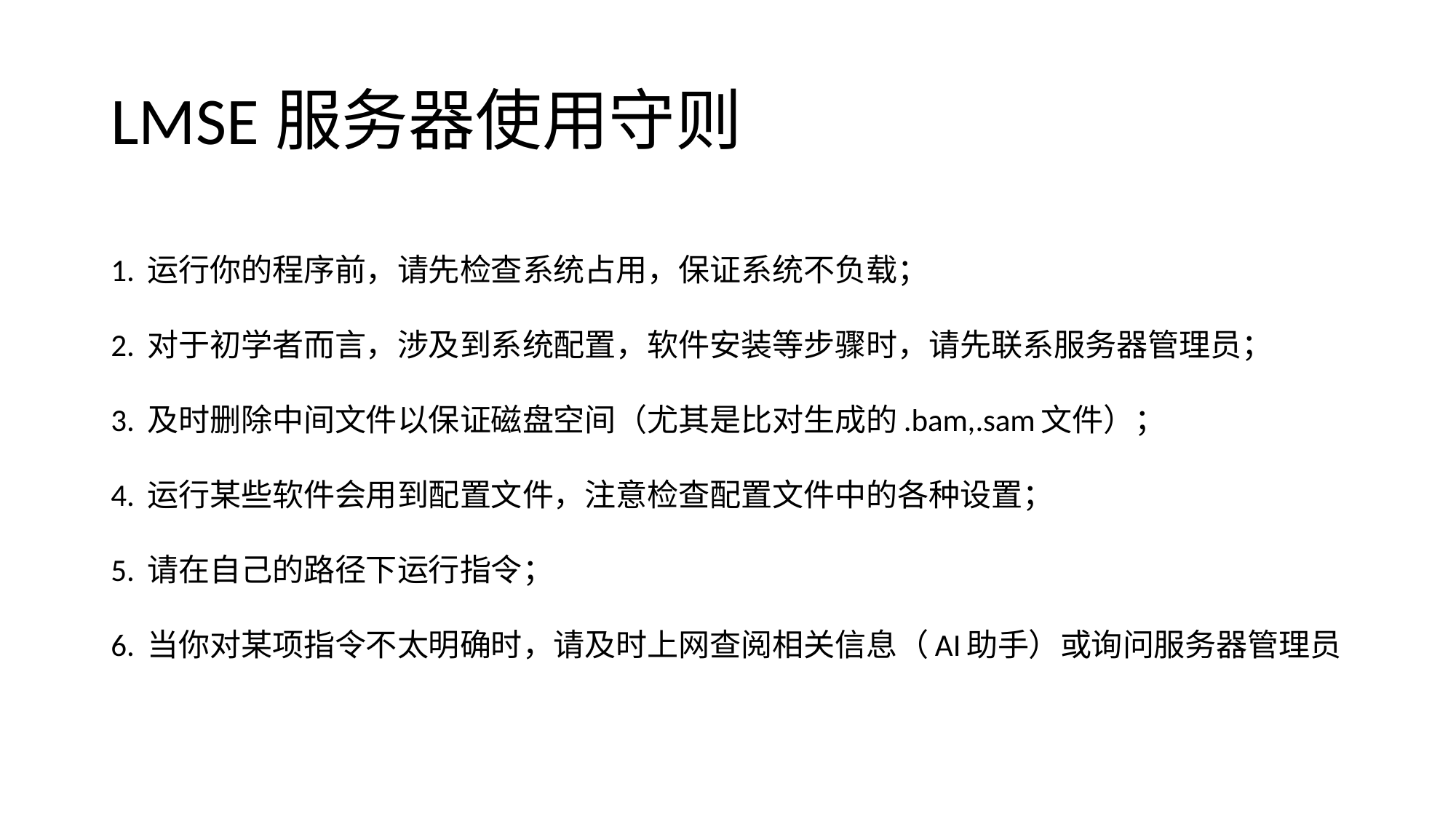

# LMSE服务器使用守则
1. 运行你的程序前，请先检查系统占用，保证系统不负载；
2. 对于初学者而言，涉及到系统配置，软件安装等步骤时，请先联系服务器管理员；
3. 及时删除中间文件以保证磁盘空间（尤其是比对生成的.bam,.sam文件）；
4. 运行某些软件会用到配置文件，注意检查配置文件中的各种设置；
5. 请在自己的路径下运行指令；
6. 当你对某项指令不太明确时，请及时上网查阅相关信息（AI助手）或询问服务器管理员